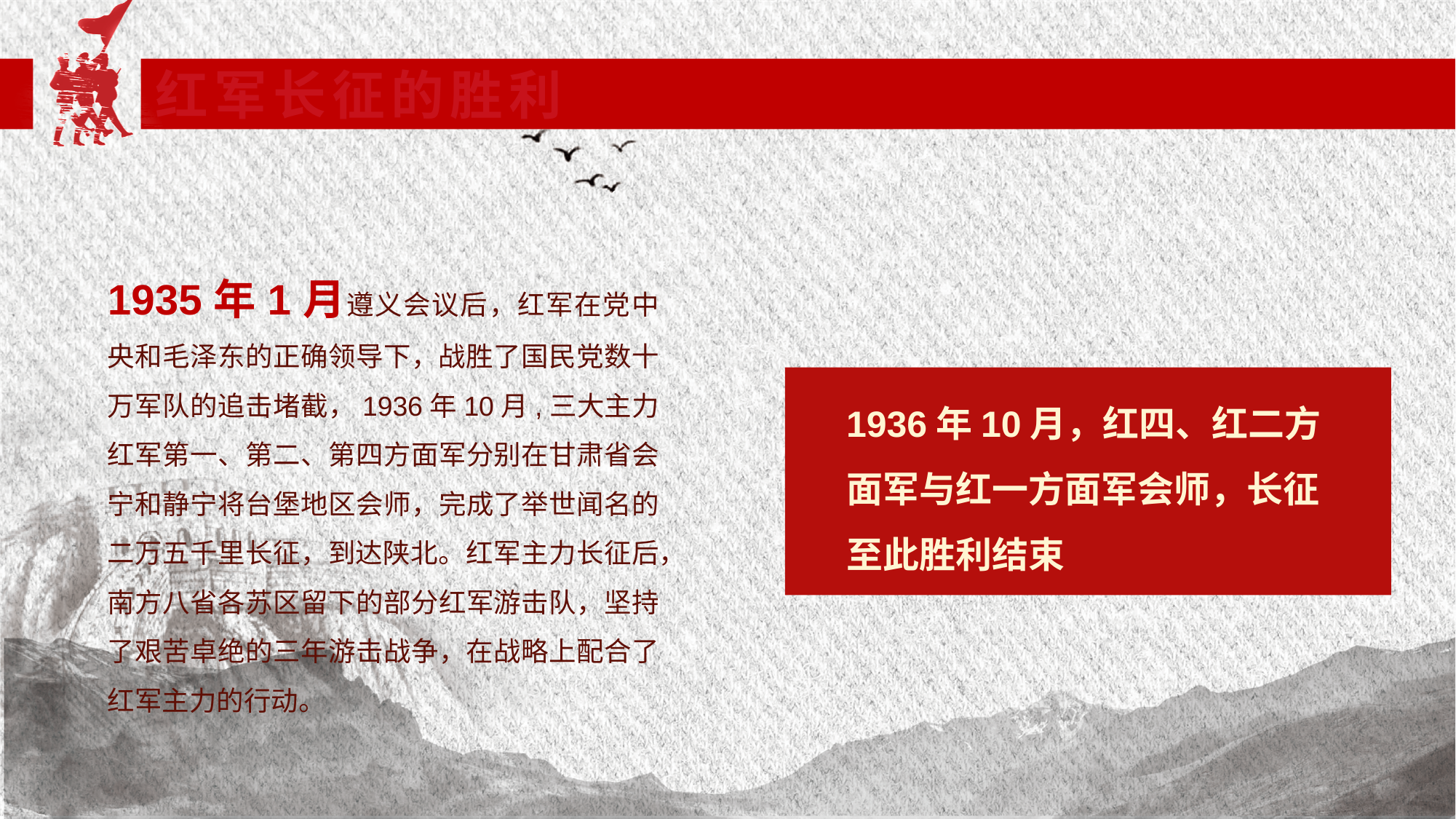

# 红军长征的胜利
1935年1月遵义会议后，红军在党中央和毛泽东的正确领导下，战胜了国民党数十万军队的追击堵截，1936年10月,三大主力红军第一、第二、第四方面军分别在甘肃省会宁和静宁将台堡地区会师，完成了举世闻名的二万五千里长征，到达陕北。红军主力长征后，南方八省各苏区留下的部分红军游击队，坚持了艰苦卓绝的三年游击战争，在战略上配合了红军主力的行动。

1936年10月，红四、红二方面军与红一方面军会师，长征至此胜利结束